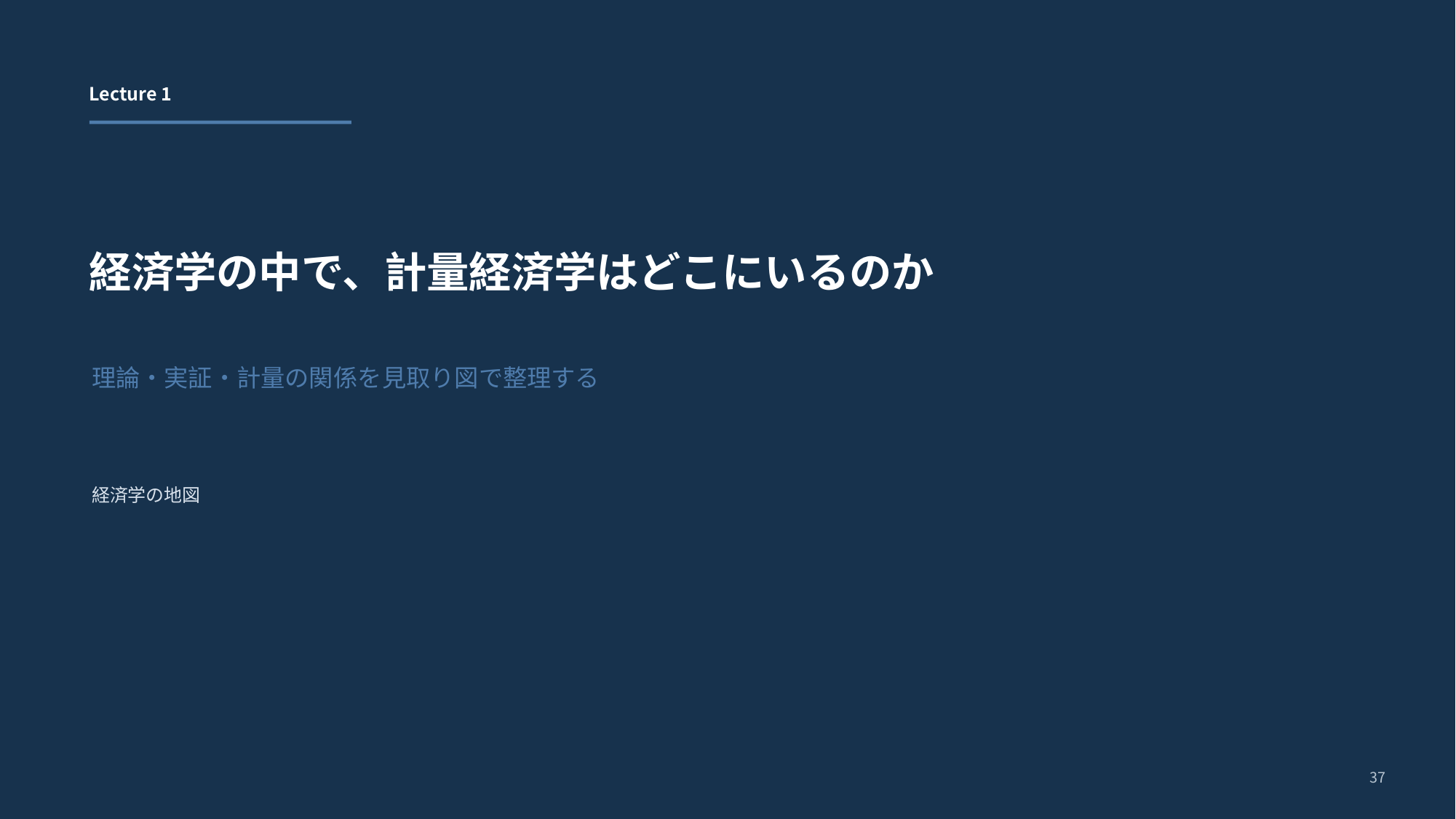

Lecture 1

経済学の中で、計量経済学はどこにいるのか
理論・実証・計量の関係を見取り図で整理する
経済学の地図
37